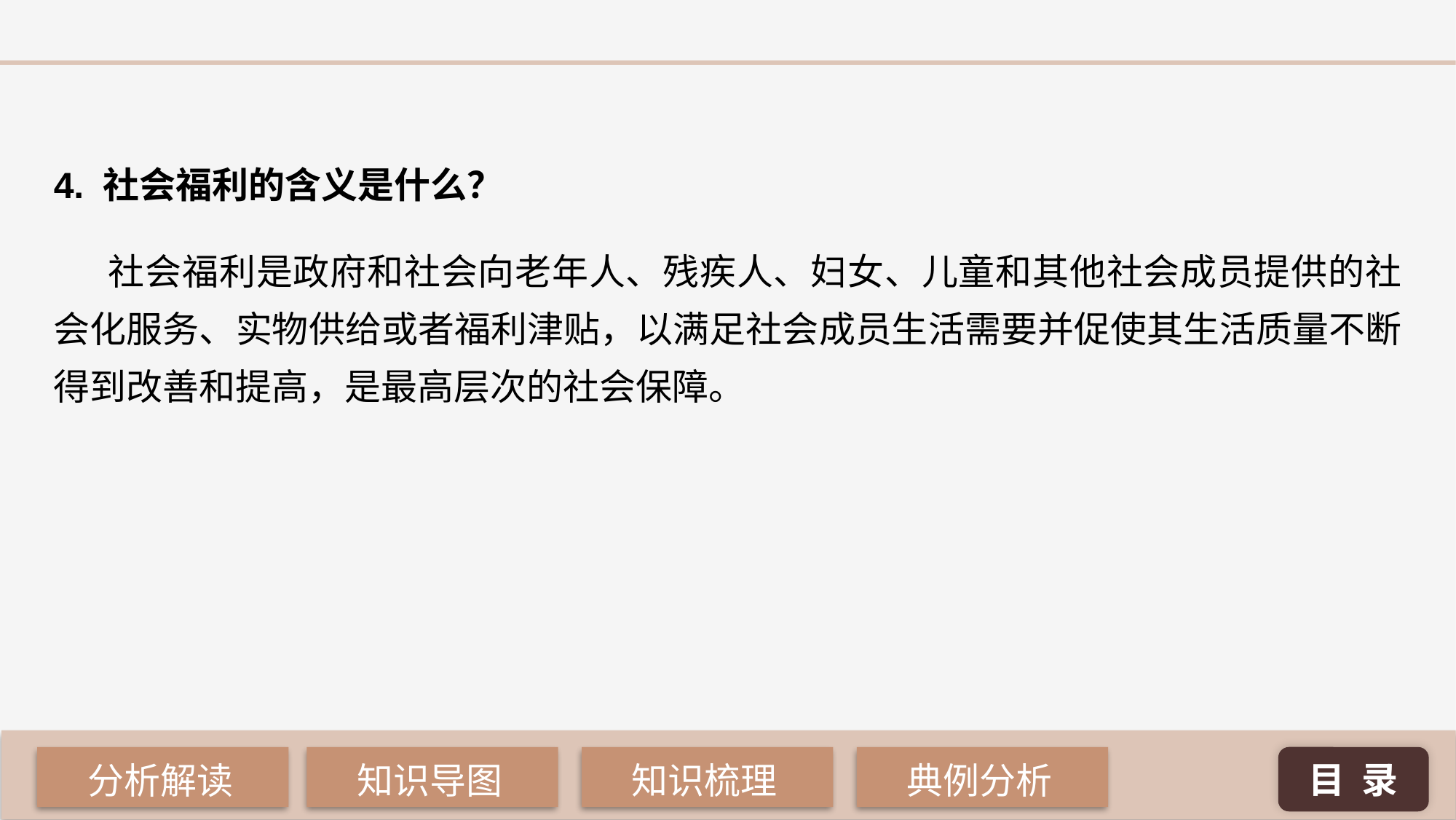

4. 社会福利的含义是什么？
社会福利是政府和社会向老年人、残疾人、妇女、儿童和其他社会成员提供的社会化服务、实物供给或者福利津贴，以满足社会成员生活需要并促使其生活质量不断得到改善和提高，是最高层次的社会保障。